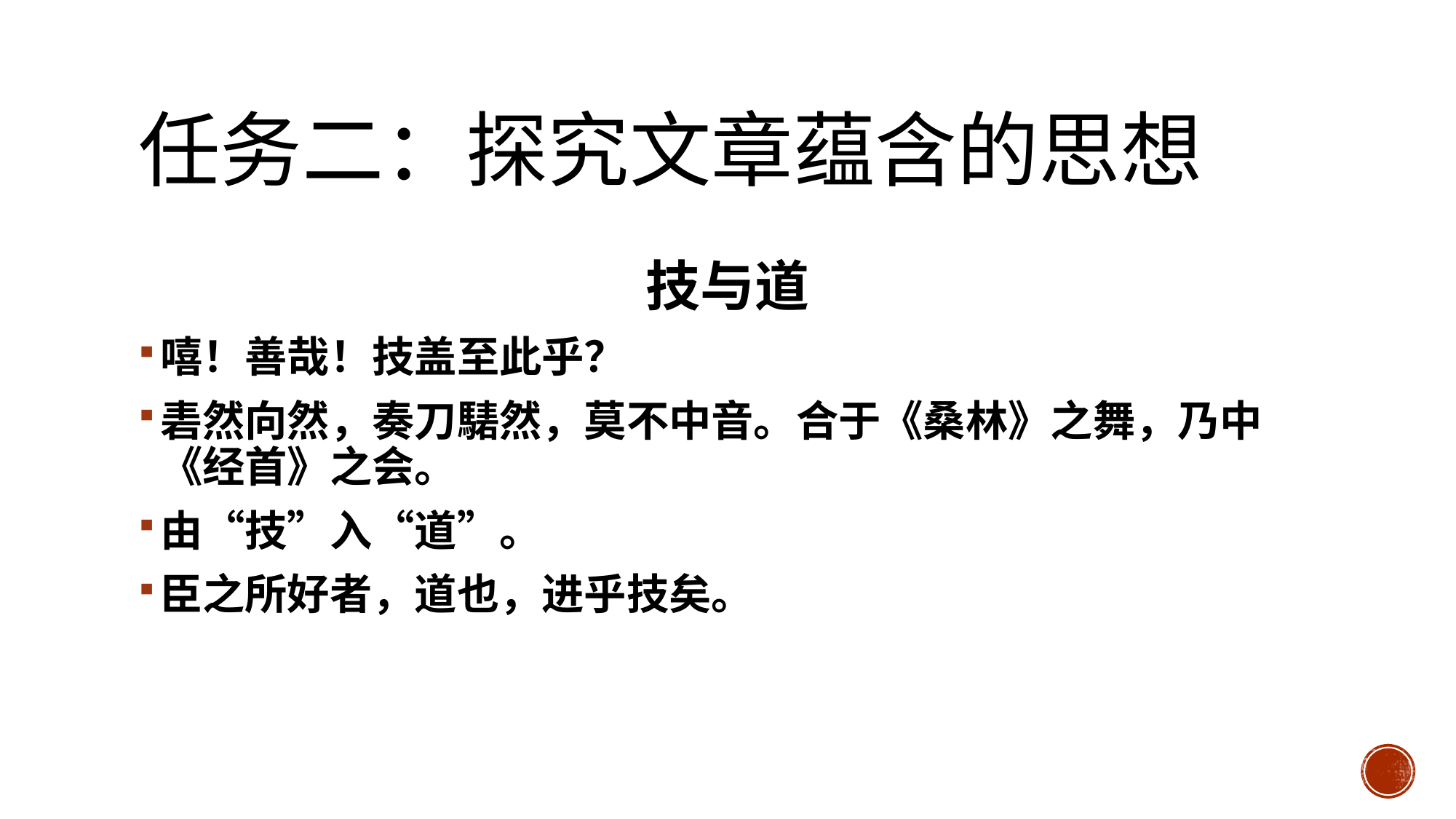

# 任务二：探究文章蕴含的思想
技与道
嘻！善哉！技盖至此乎？
砉然向然，奏刀騞然，莫不中音。合于《桑林》之舞，乃中《经首》之会。
由“技”入“道”。
臣之所好者，道也，进乎技矣。